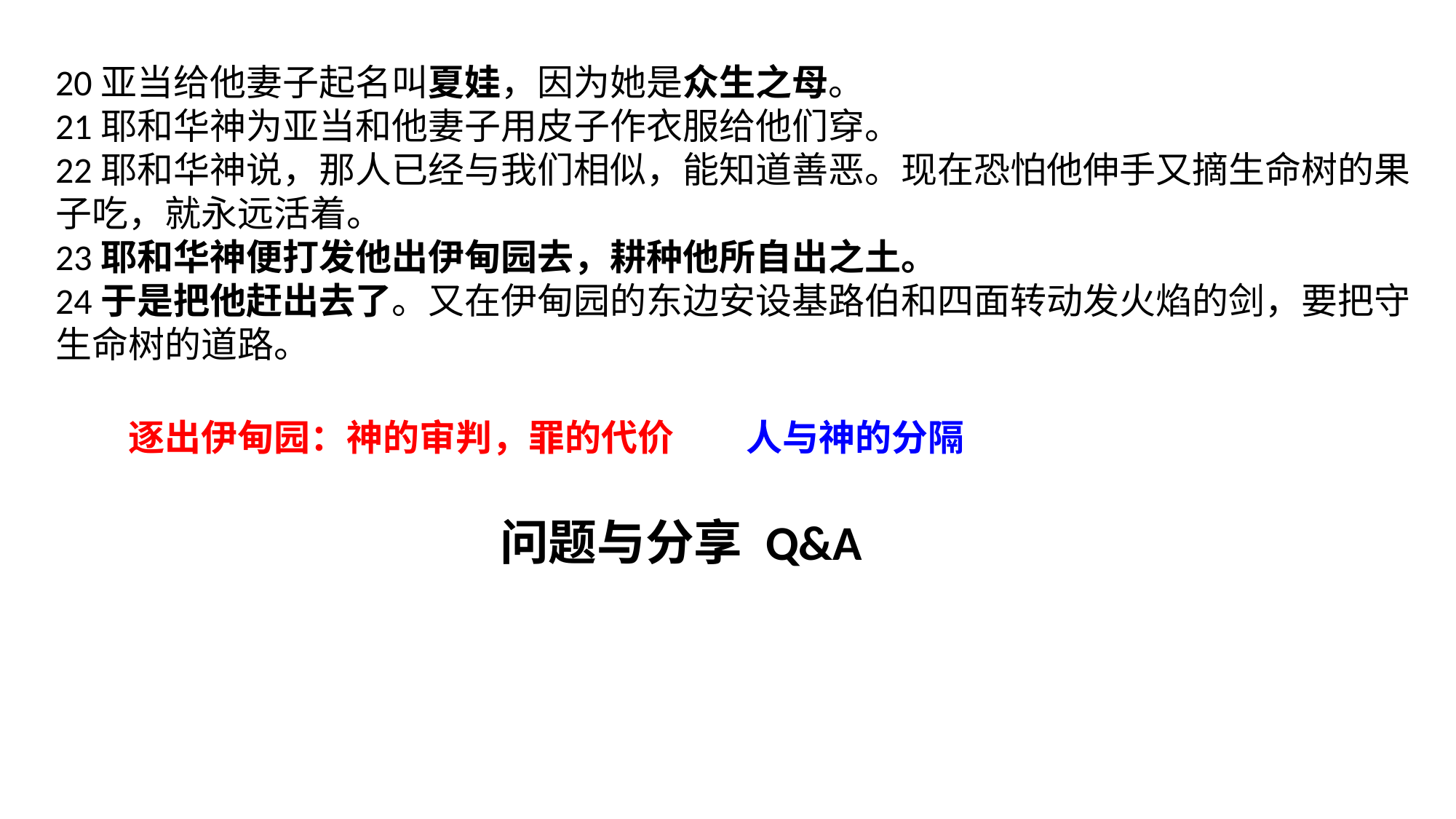

20亚当给他妻子起名叫夏娃，因为她是众生之母。
21耶和华神为亚当和他妻子用皮子作衣服给他们穿。
22耶和华神说，那人已经与我们相似，能知道善恶。现在恐怕他伸手又摘生命树的果子吃，就永远活着。
23耶和华神便打发他出伊甸园去，耕种他所自出之土。
24于是把他赶出去了。又在伊甸园的东边安设基路伯和四面转动发火焰的剑，要把守生命树的道路。
人与神的分隔
逐出伊甸园：神的审判，罪的代价
问题与分享 Q&A